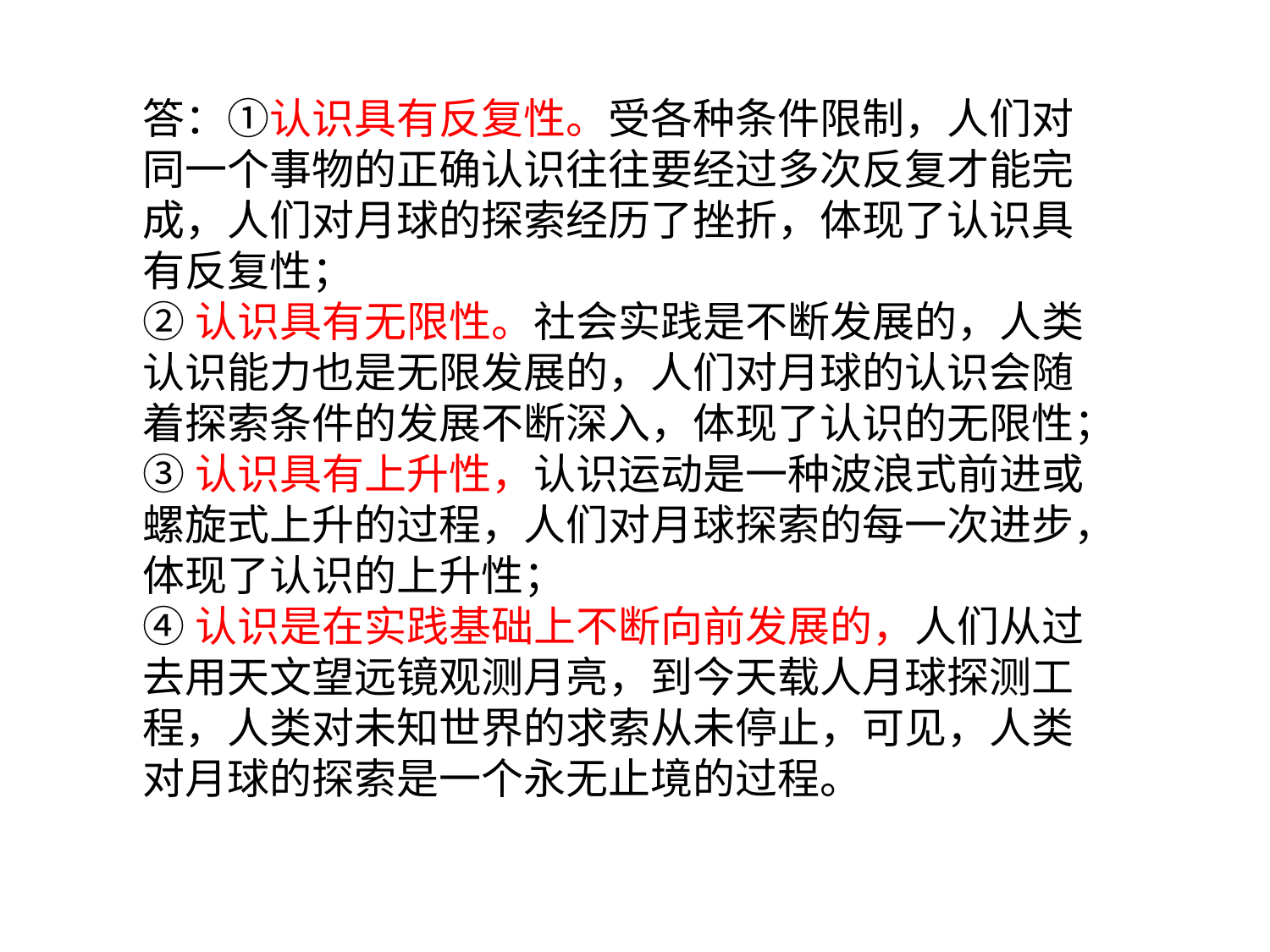

答：①认识具有反复性。受各种条件限制，人们对同一个事物的正确认识往往要经过多次反复才能完成，人们对月球的探索经历了挫折，体现了认识具有反复性；
②认识具有无限性。社会实践是不断发展的，人类认识能力也是无限发展的，人们对月球的认识会随着探索条件的发展不断深入，体现了认识的无限性；
③认识具有上升性，认识运动是一种波浪式前进或螺旋式上升的过程，人们对月球探索的每一次进步，体现了认识的上升性；
④认识是在实践基础上不断向前发展的，人们从过去用天文望远镜观测月亮，到今天载人月球探测工程，人类对未知世界的求索从未停止，可见，人类对月球的探索是一个永无止境的过程。